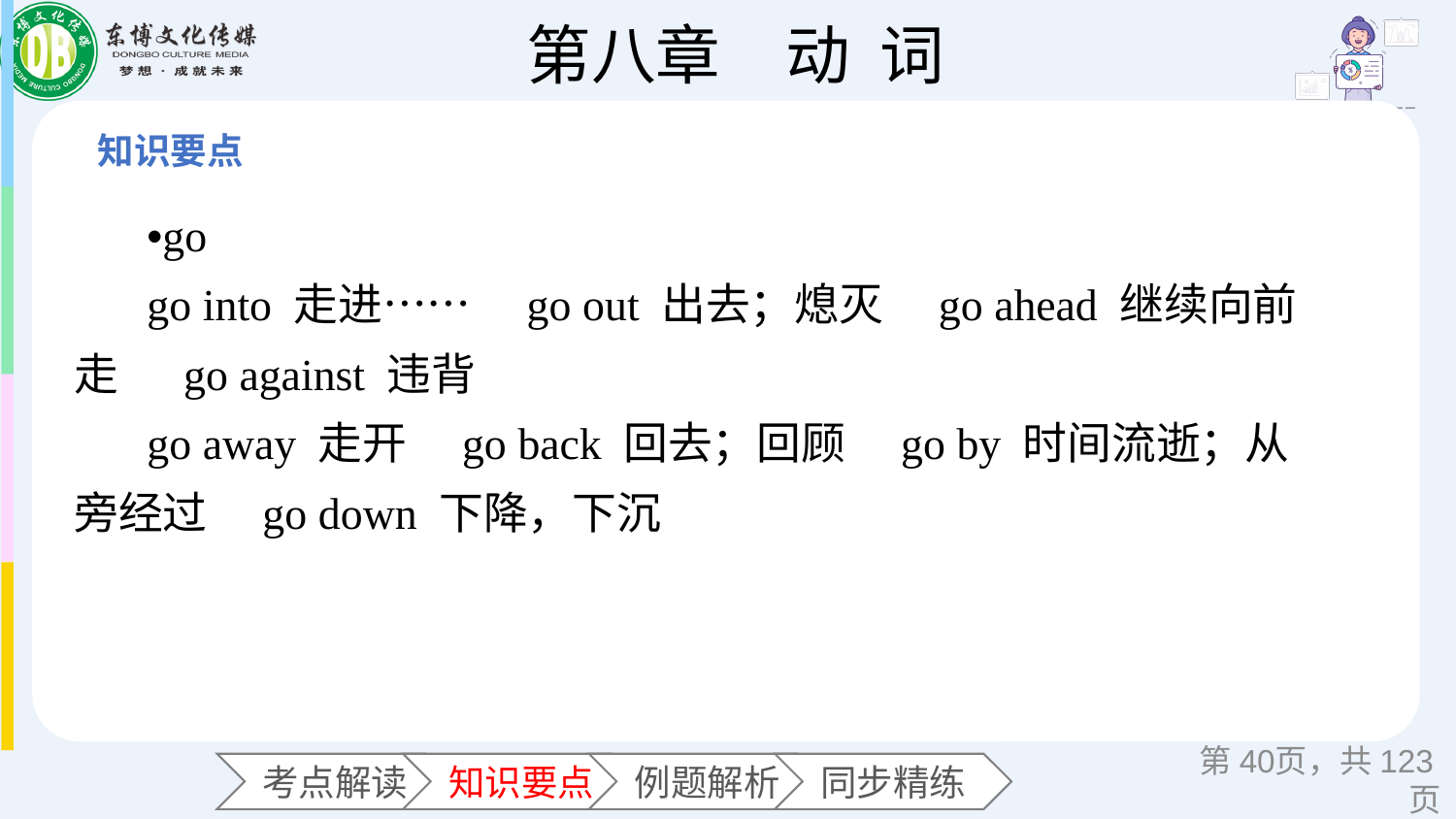

•go
go into 走进……　go out 出去；熄灭　go ahead 继续向前走　 go against 违背
go away 走开　go back 回去；回顾　go by 时间流逝；从旁经过　go down 下降，下沉

第40页，共123页